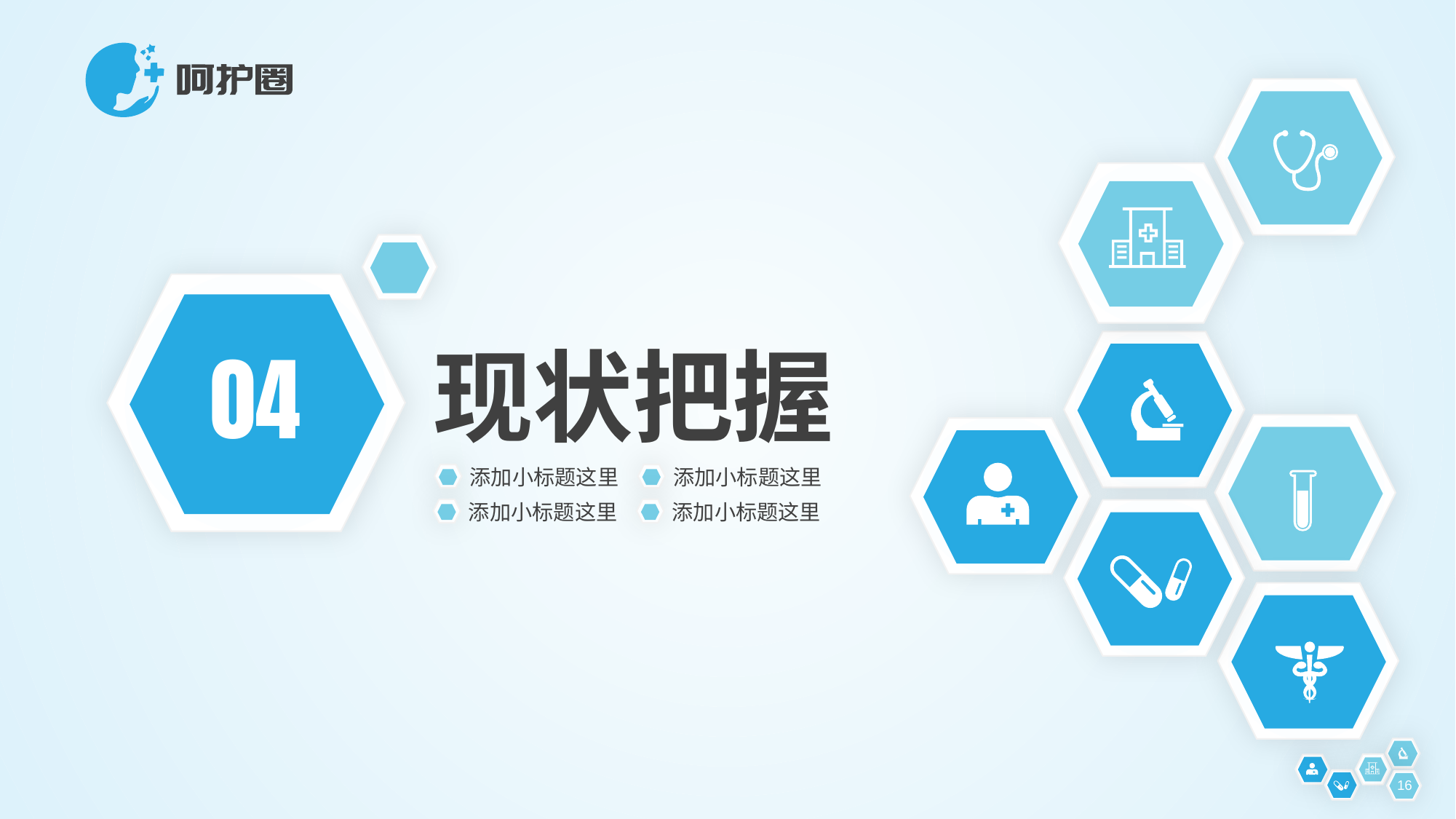

04
现状把握

添加小标题这里

添加小标题这里

添加小标题这里

添加小标题这里